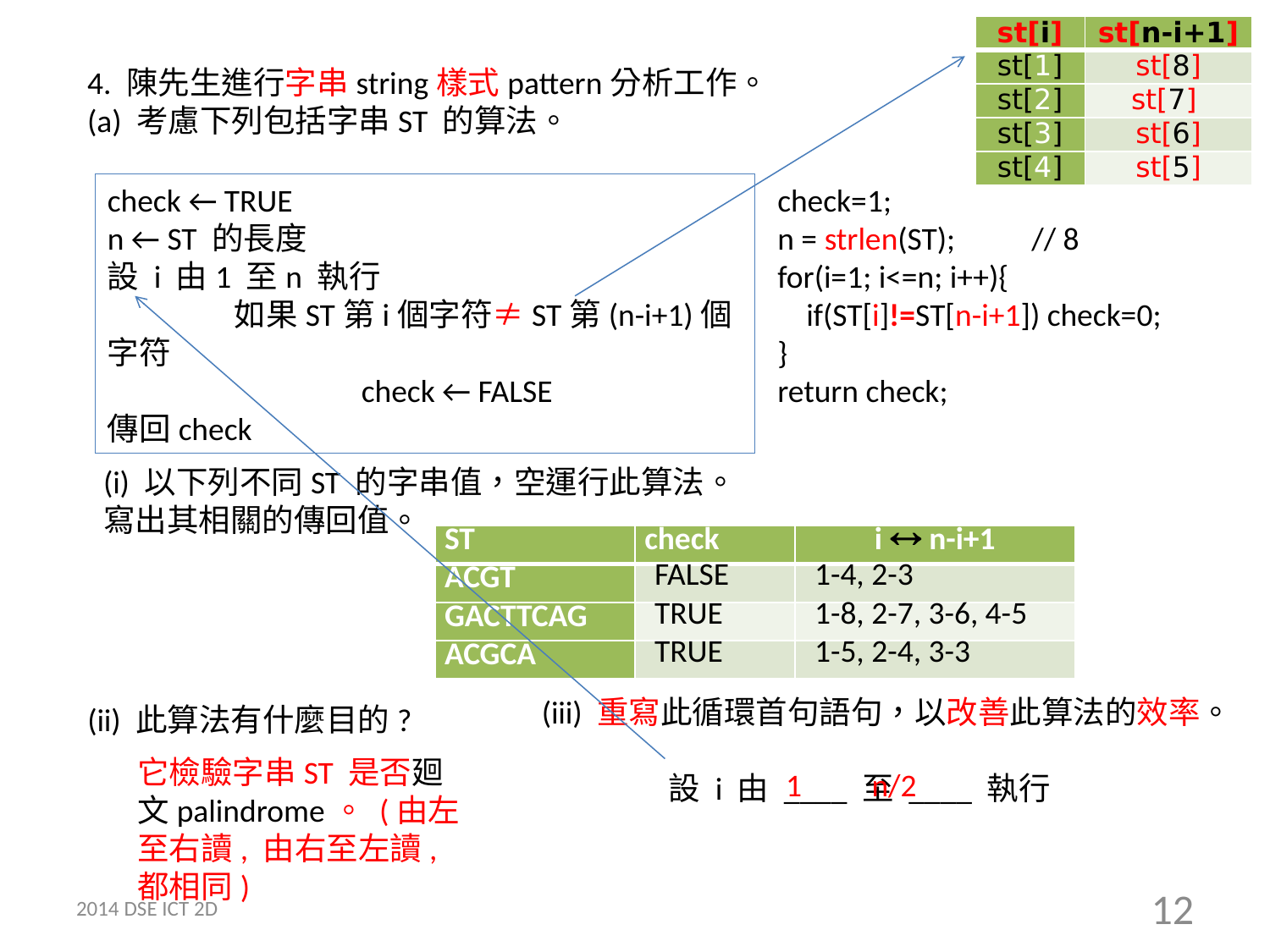

| st[i] | st[n-i+1] |
| --- | --- |
| st[1] | st[8] |
| st[2] | st[7] |
| st[3] | st[6] |
| st[4] | st[5] |
4. 陳先生進行字串string樣式pattern分析工作。
(a) 考慮下列包括字串ST 的算法。
check ← TRUE
n ← ST 的長度
設 i 由1 至n 執行
	如果ST第i個字符≠ST第(n-i+1)個字符
		check ← FALSE
傳回check
check=1;
n = strlen(ST);	// 8
for(i=1; i<=n; i++){
    if(ST[i]!=ST[n-i+1]) check=0;
}
return check;
(i) 以下列不同ST 的字串值，空運行此算法。寫出其相關的傳回值。
| ST | check | i ↔ n-i+1 |
| --- | --- | --- |
| ACGT |  |  |
| GACTTCAG |  |  |
| ACGCA |  |  |
| FALSE | 1-4, 2-3 |
| --- | --- |
| TRUE | 1-8, 2-7, 3-6, 4-5 |
| TRUE | 1-5, 2-4, 3-3 |
(iii) 重寫此循環首句語句，以改善此算法的效率。

	設 i 由 ____ 至 ____ 執行
(ii) 此算法有什麼目的?
它檢驗字串ST 是否廻文palindrome。 (由左至右讀, 由右至左讀, 都相同)
1
n/2
2014 DSE ICT 2D
12